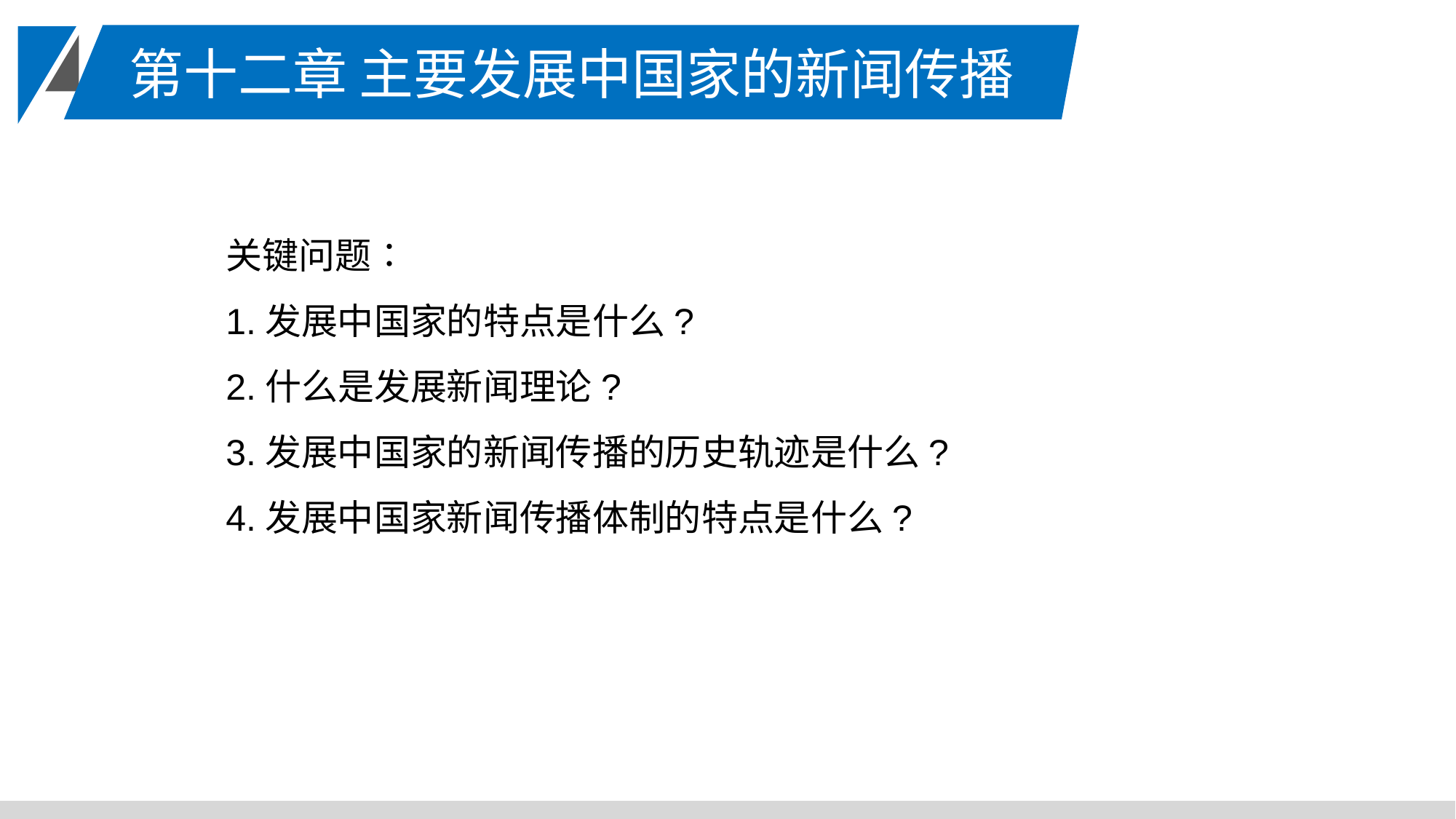

第十二章 主要发展中国家的新闻传播

关键问题∶
1.发展中国家的特点是什么?
2.什么是发展新闻理论?
3.发展中国家的新闻传播的历史轨迹是什么?
4.发展中国家新闻传播体制的特点是什么?